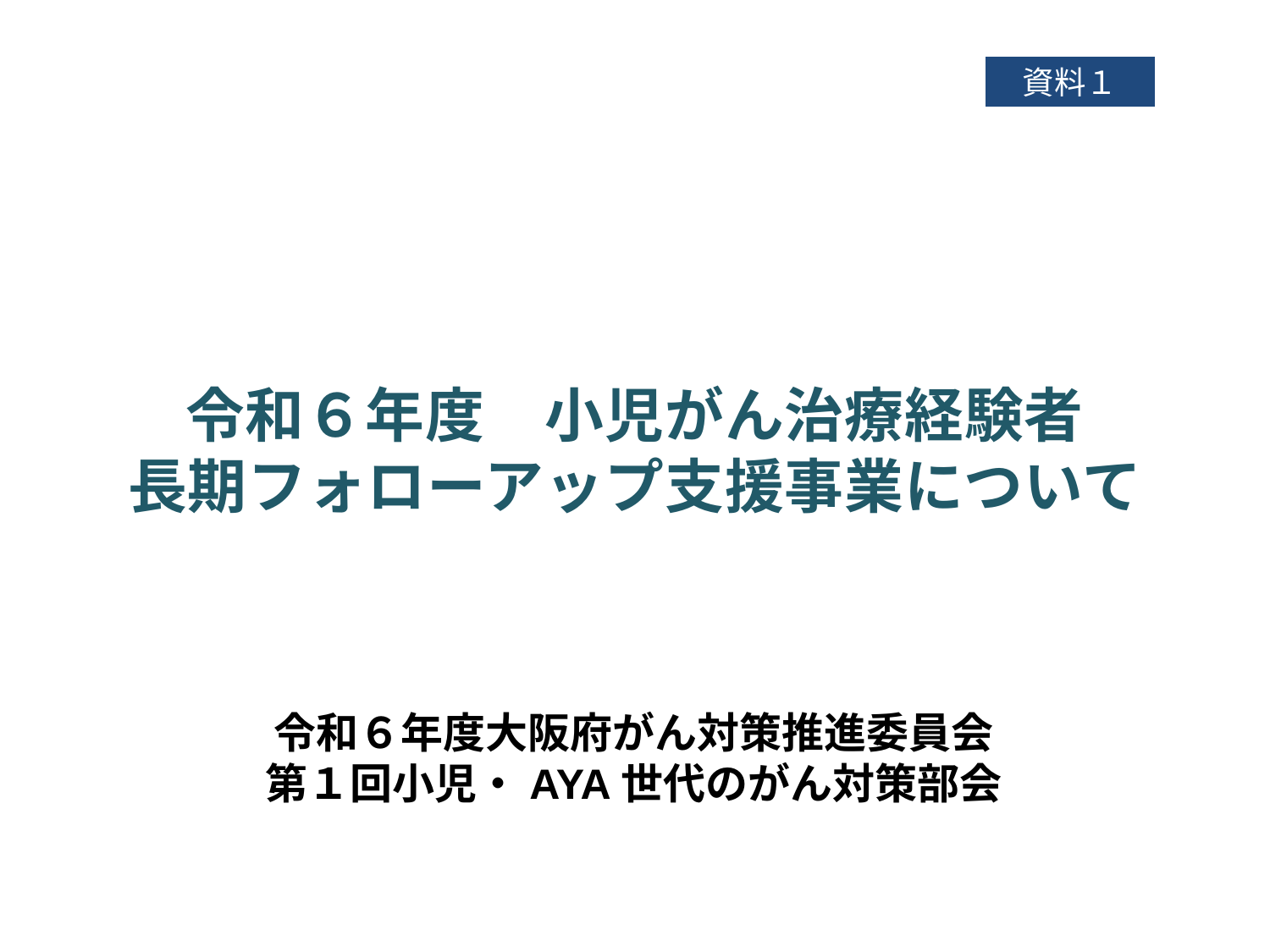

資料１
令和６年度　小児がん治療経験者
長期フォローアップ支援事業について
令和６年度大阪府がん対策推進委員会
第１回小児・AYA世代のがん対策部会